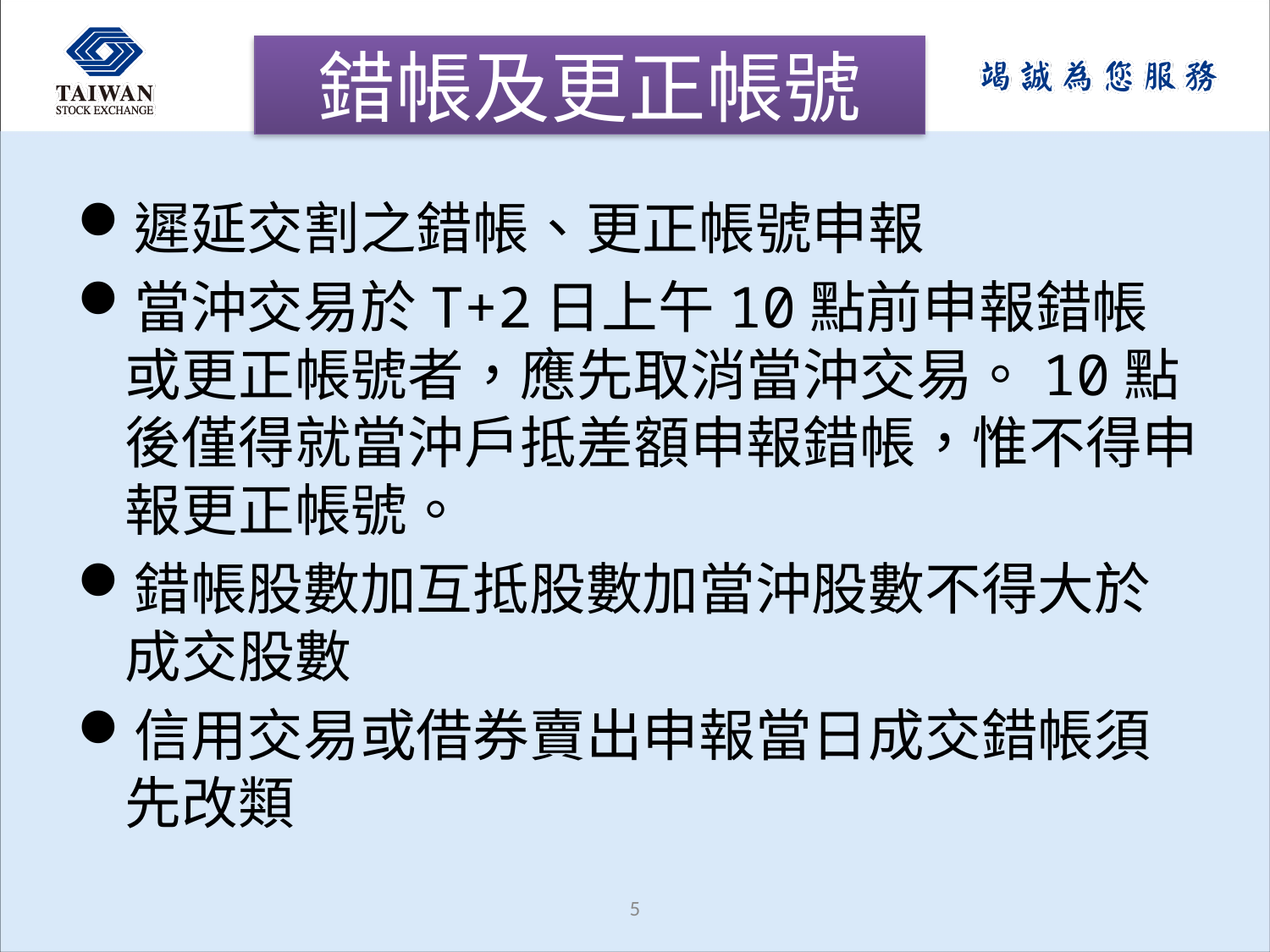

# 錯帳及更正帳號
遲延交割之錯帳、更正帳號申報
當沖交易於T+2日上午10點前申報錯帳或更正帳號者，應先取消當沖交易。10點後僅得就當沖戶抵差額申報錯帳，惟不得申報更正帳號。
錯帳股數加互抵股數加當沖股數不得大於成交股數
信用交易或借券賣出申報當日成交錯帳須先改類
5